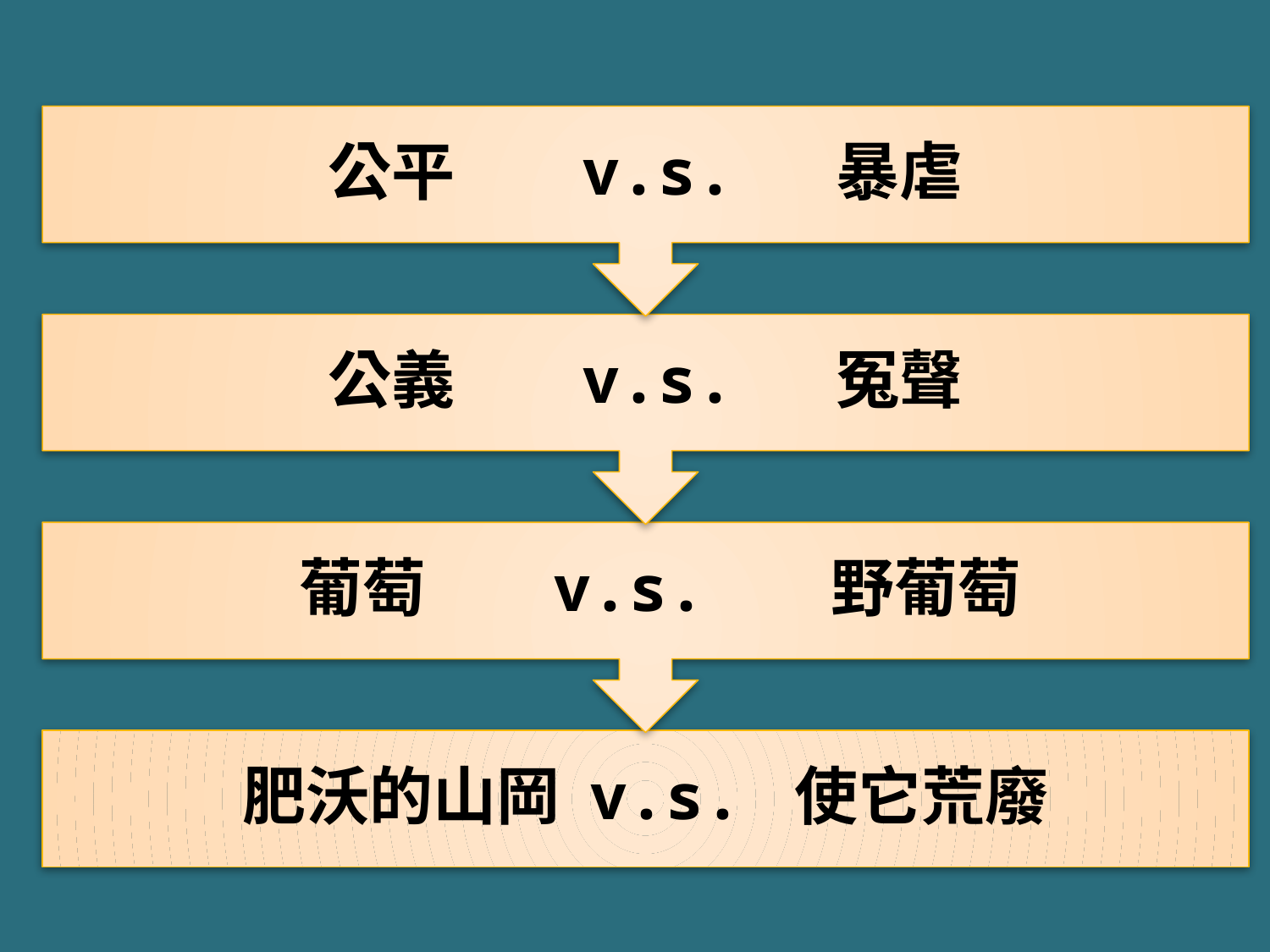

肥沃的山岡 v.s. 使它荒廢
 葡萄	 v.s.	 野葡萄
公義	v.s.	冤聲
公平	v.s.	暴虐